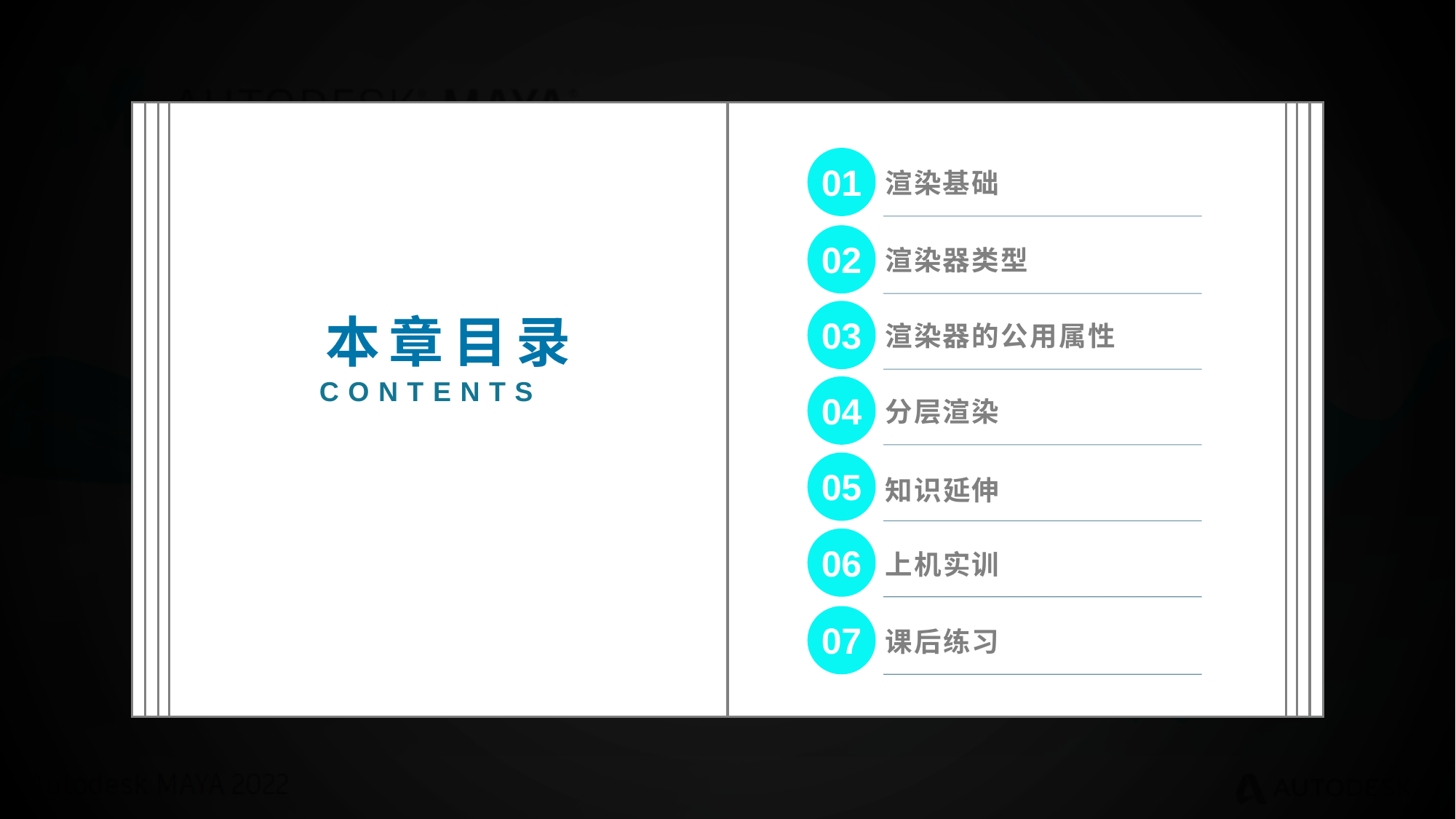

渲染基础
渲染器类型
渲染器的公用属性
分层渲染
知识延伸
上机实训
课后练习